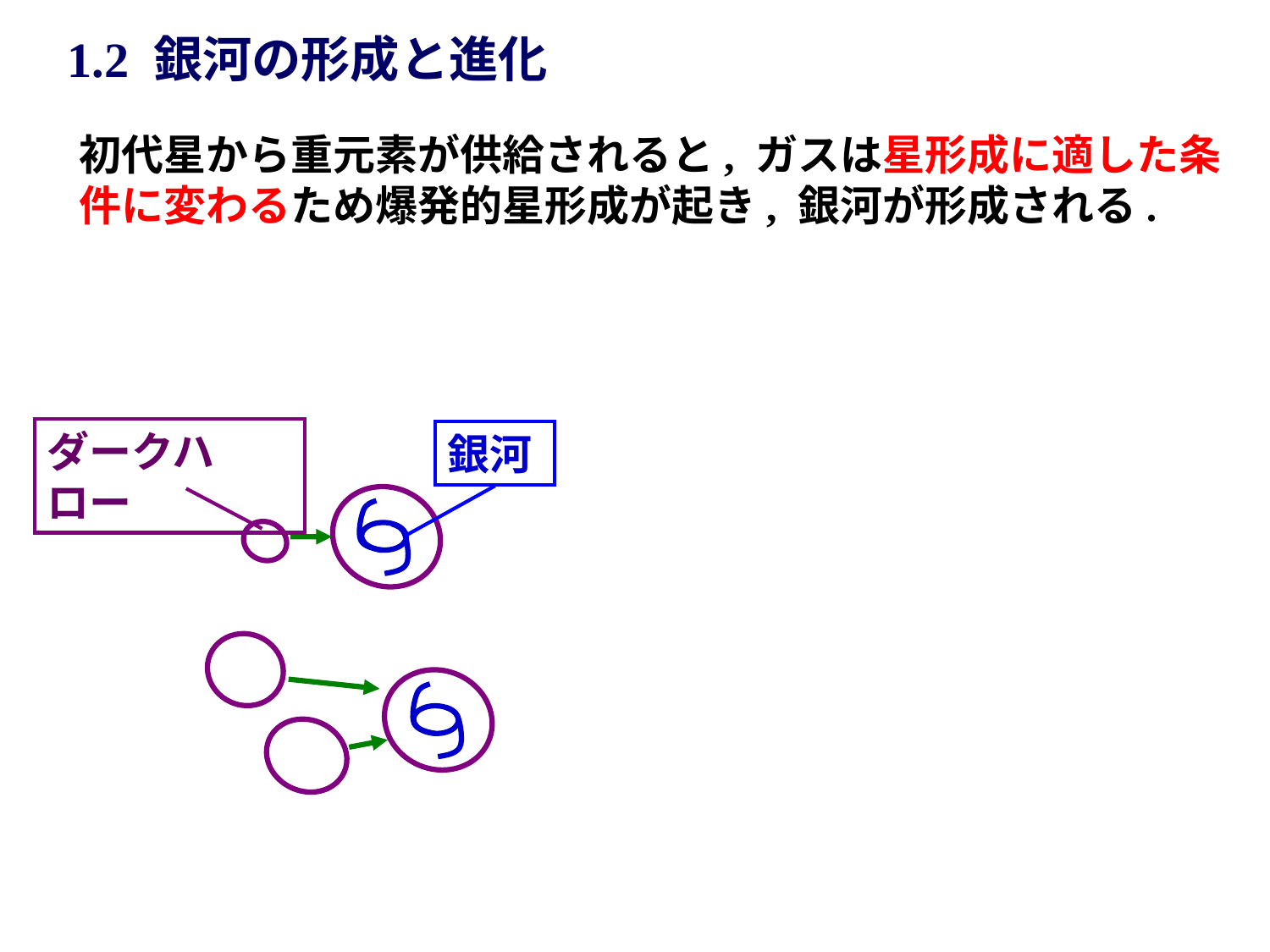

1.2 銀河の形成と進化
初代星から重元素が供給されると, ガスは星形成に適した条件に変わるため爆発的星形成が起き, 銀河が形成される.
ダークハロー

銀河